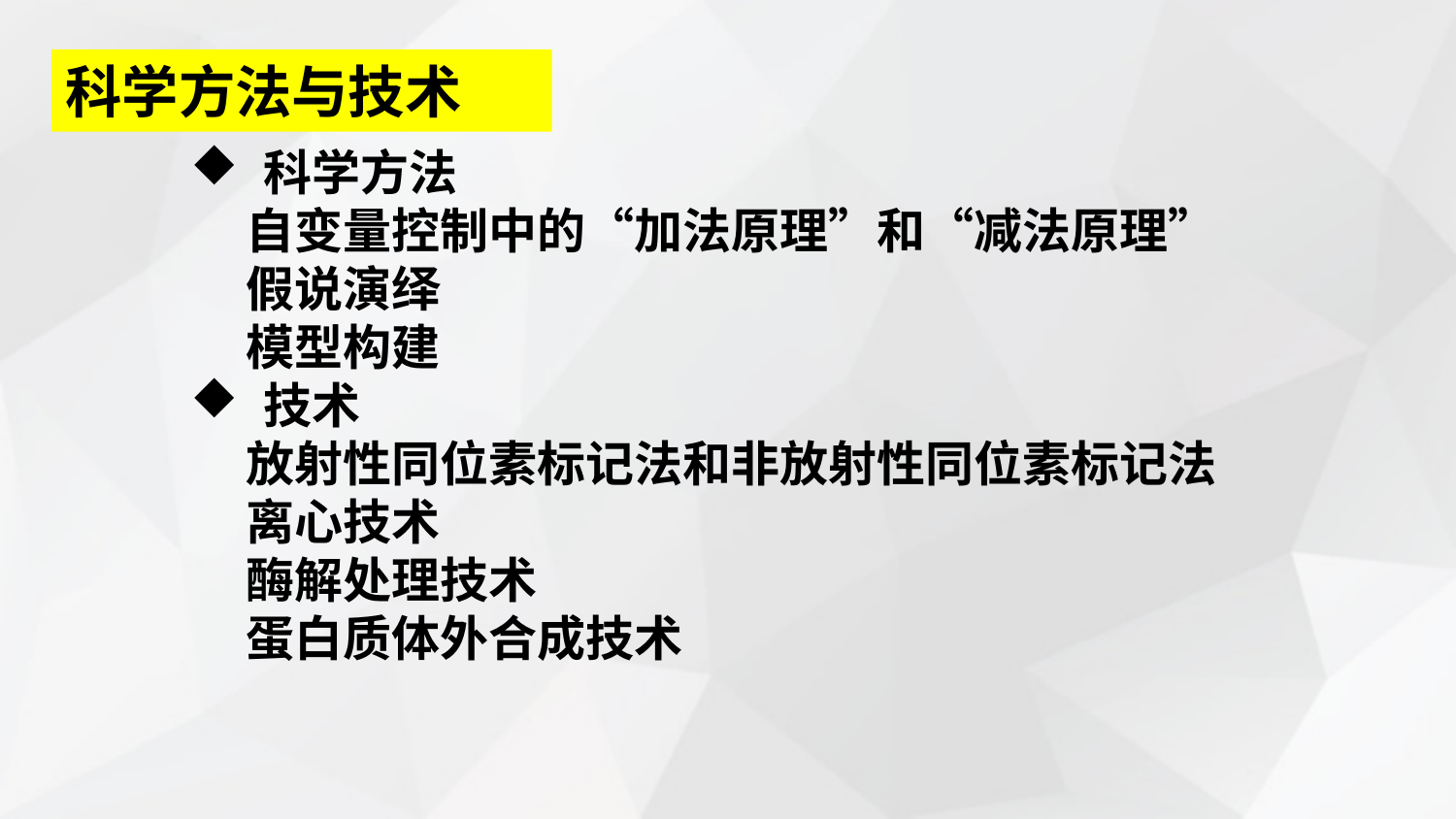

科学方法与技术
科学方法
    自变量控制中的“加法原理”和“减法原理”
    假说演绎
    模型构建
技术
    放射性同位素标记法和非放射性同位素标记法
    离心技术
    酶解处理技术
    蛋白质体外合成技术